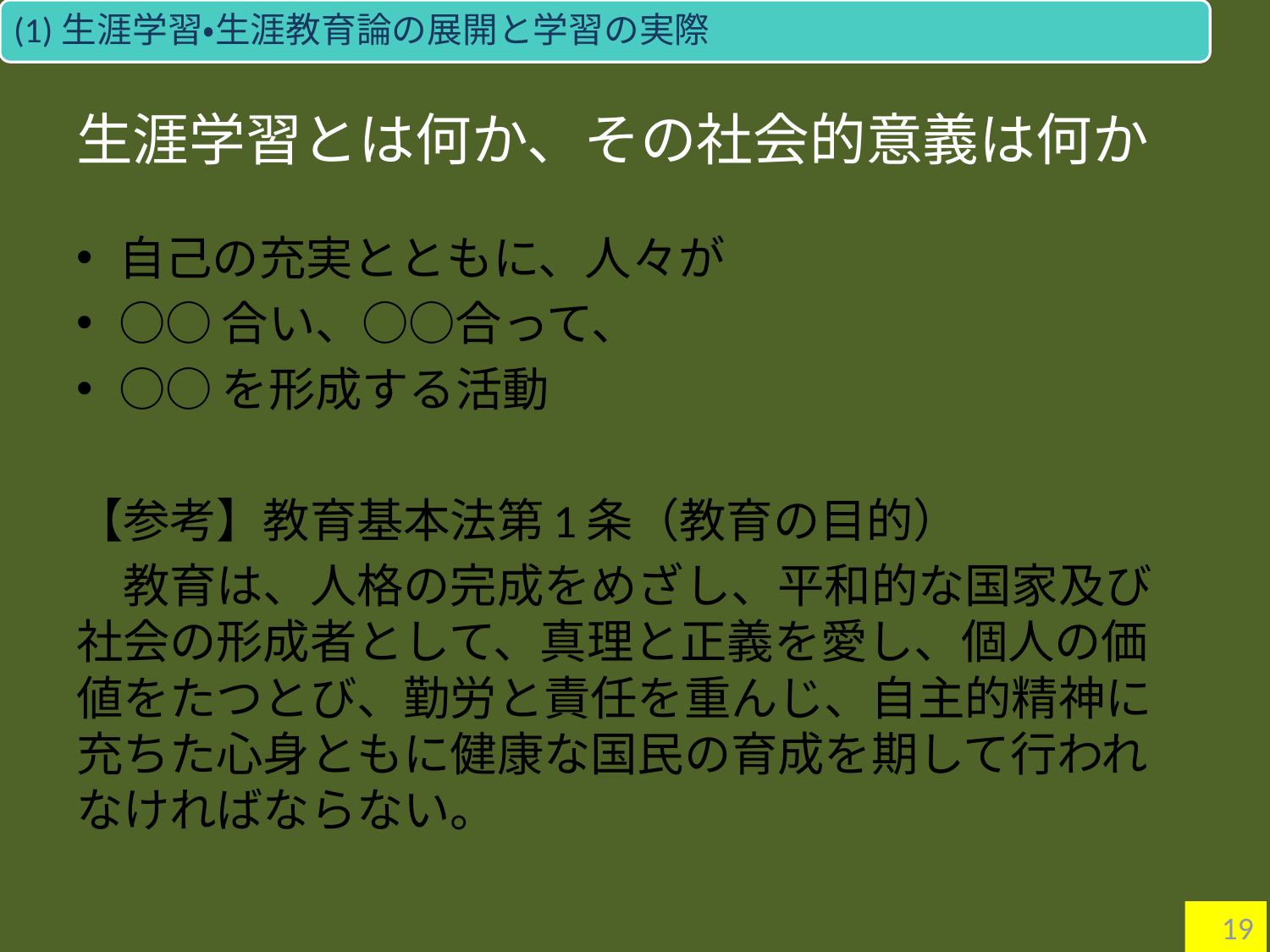

(1)生涯学習・生涯教育論の展開と学習の実際
# 生涯学習とは何か、その社会的意義は何か
自己の充実とともに、人々が
○○合い、○○合って、
○○を形成する活動

【参考】教育基本法第1条（教育の目的）
　教育は、人格の完成をめざし、平和的な国家及び社会の形成者として、真理と正義を愛し、個人の価値をたつとび、勤労と責任を重んじ、自主的精神に充ちた心身ともに健康な国民の育成を期して行われなければならない。
19